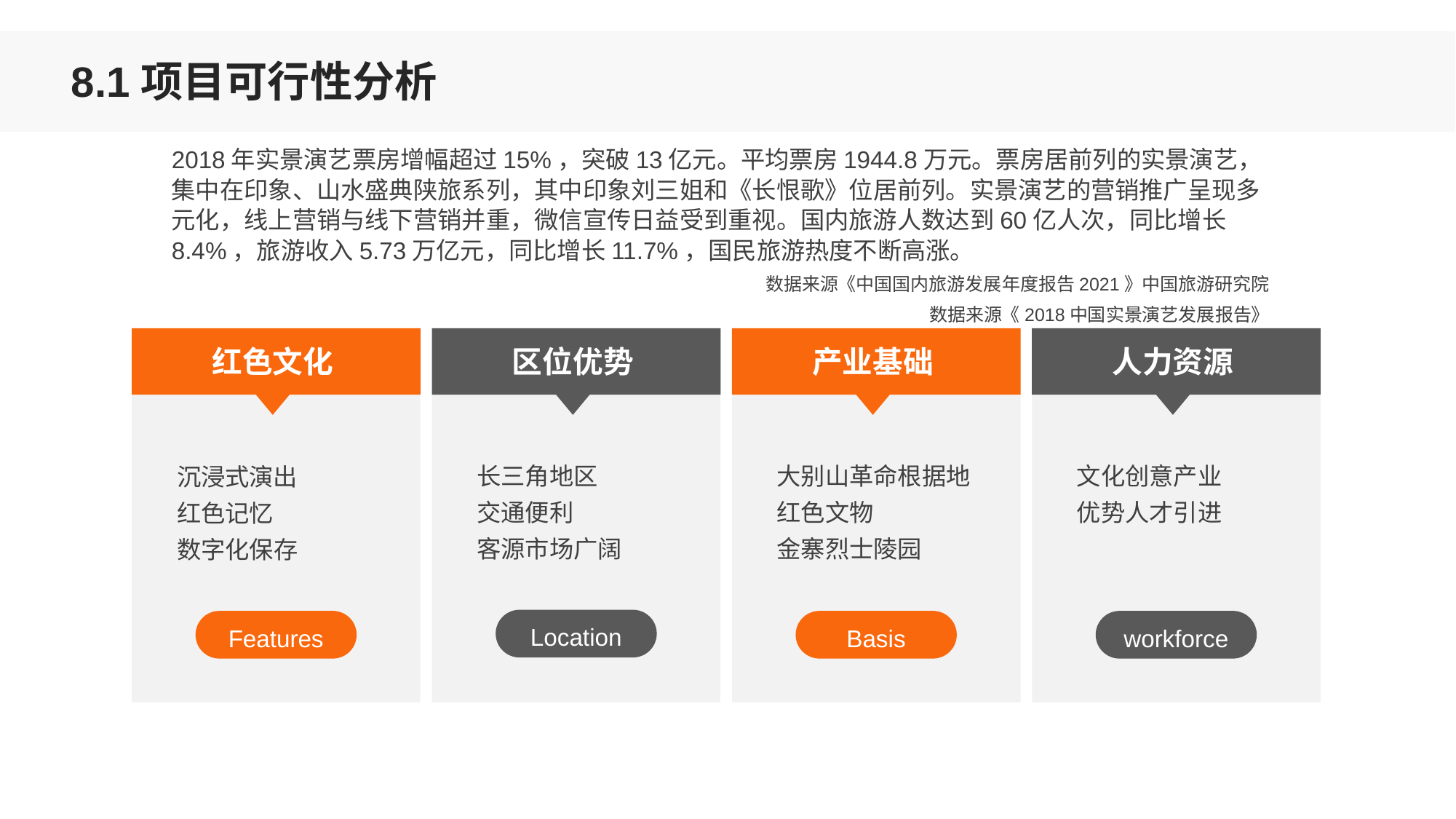

8.1项目可行性分析
2018年实景演艺票房增幅超过15%，突破13亿元。平均票房1944.8万元。票房居前列的实景演艺，集中在印象、山水盛典陕旅系列，其中印象刘三姐和《长恨歌》位居前列。实景演艺的营销推广呈现多元化，线上营销与线下营销并重，微信宣传日益受到重视。国内旅游人数达到60亿人次，同比增长8.4%，旅游收入5.73万亿元，同比增长11.7%，国民旅游热度不断高涨。
数据来源《中国国内旅游发展年度报告2021》中国旅游研究院
数据来源《2018中国实景演艺发展报告》

红色文化
区位优势
产业基础
人力资源
长三角地区
交通便利
客源市场广阔
大别山革命根据地
红色文物
金寨烈士陵园
文化创意产业
优势人才引进
沉浸式演出
红色记忆
数字化保存
Location
Features
Basis
workforce